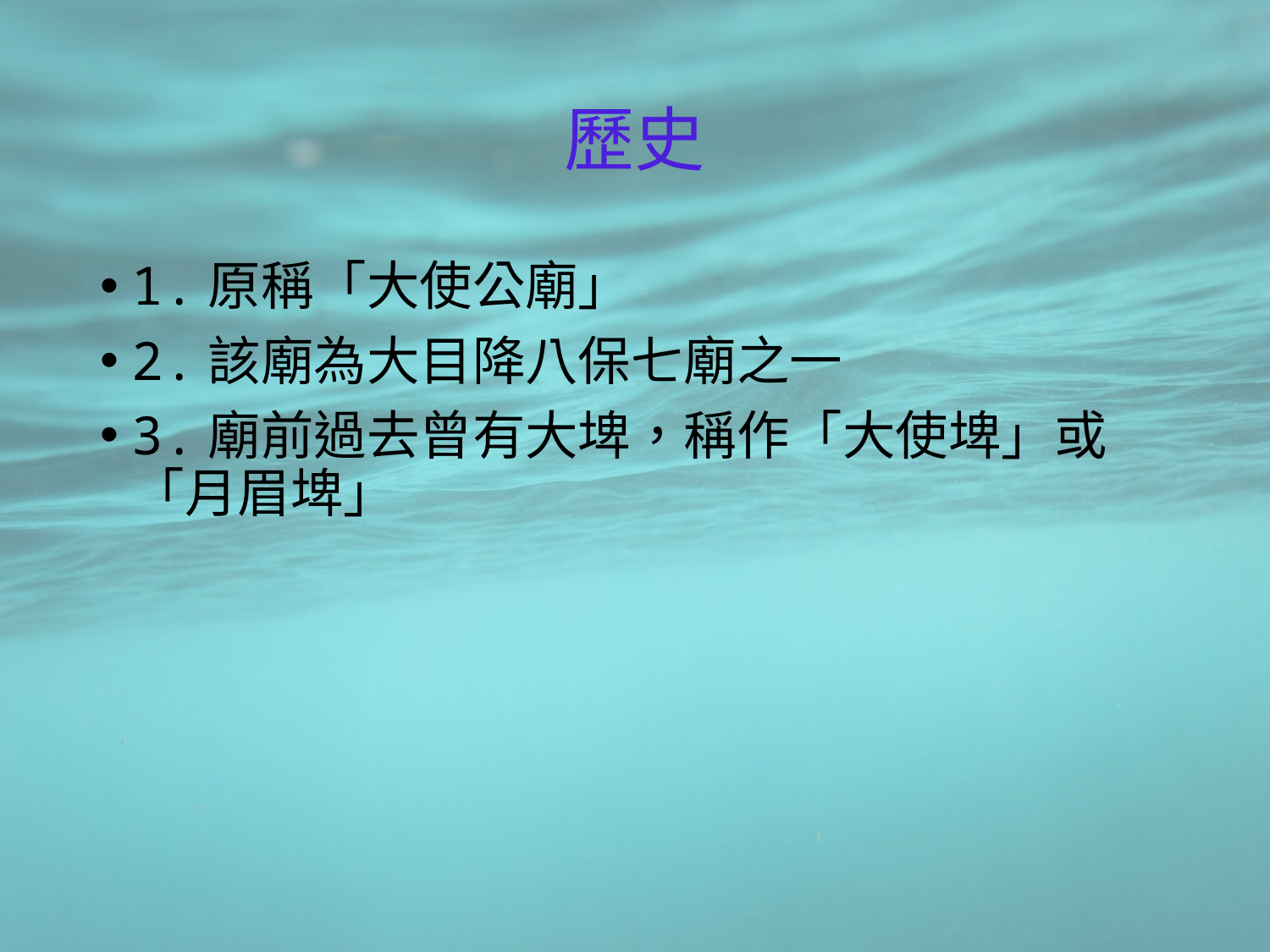

# 歷史
1.原稱「大使公廟」
2.該廟為大目降八保七廟之一
3.廟前過去曾有大埤，稱作「大使埤」或「月眉埤」